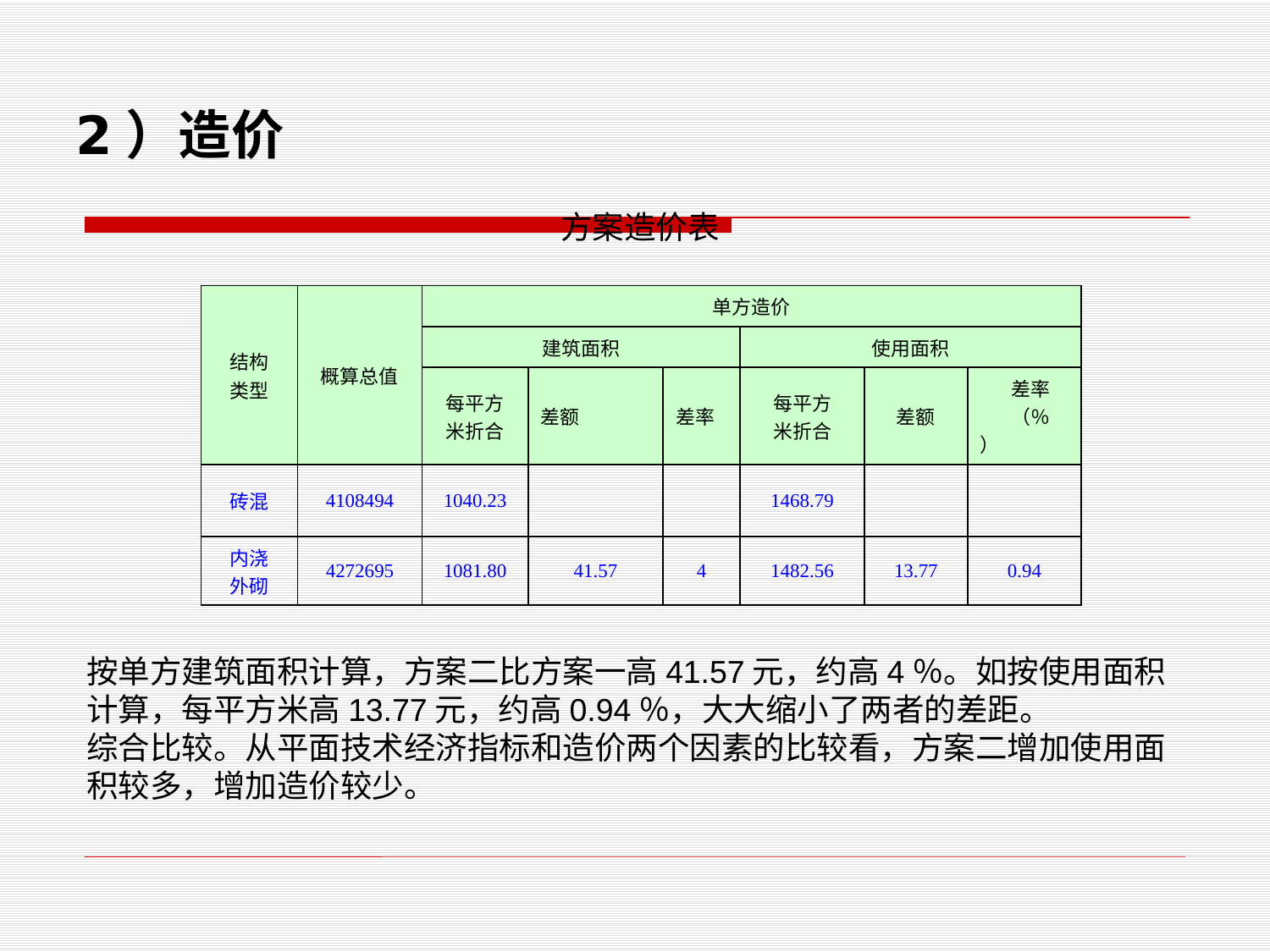

2）造价
方案造价表
| 结构 类型 | 概算总值 | 单方造价 |  |  |  |  |  |
| --- | --- | --- | --- | --- | --- | --- | --- |
|  |  | 建筑面积 |  |  | 使用面积 |  |  |
|  |  | 每平方 米折合 | 差额 | 差率 | 每平方 米折合 | 差额 | 差率 （％） |
| 砖混 | 4108494 | 1040.23 |  |  | 1468.79 |  |  |
| 内浇 外砌 | 4272695 | 1081.80 | 41.57 | 4 | 1482.56 | 13.77 | 0.94 |

按单方建筑面积计算，方案二比方案一高41.57元，约高4％。如按使用面积计算，每平方米高13.77元，约高0.94％，大大缩小了两者的差距。
综合比较。从平面技术经济指标和造价两个因素的比较看，方案二增加使用面积较多，增加造价较少。